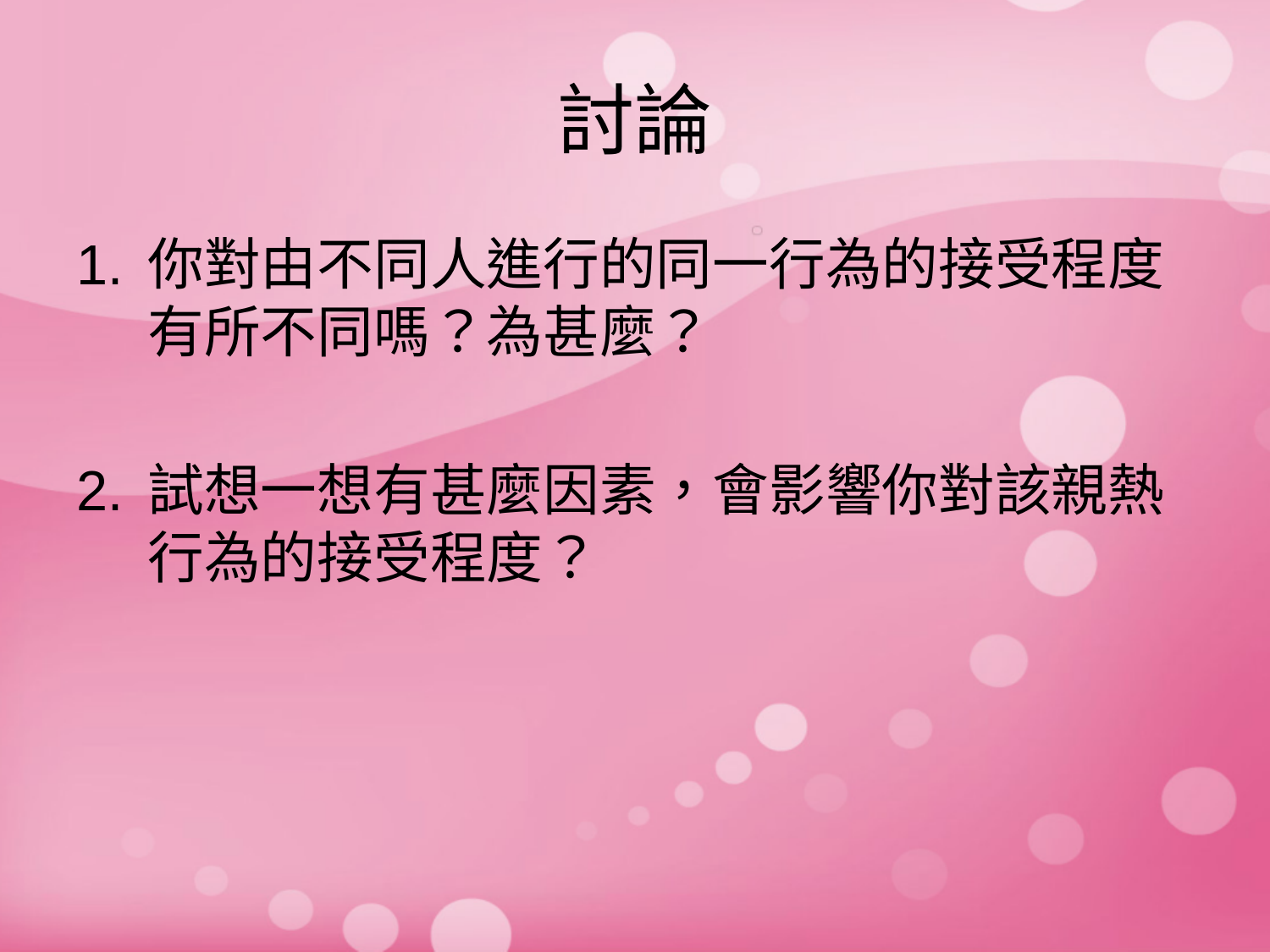

# 討論
你對由不同人進行的同一行為的接受程度有所不同嗎？為甚麼？

試想一想有甚麼因素，會影響你對該親熱行為的接受程度？